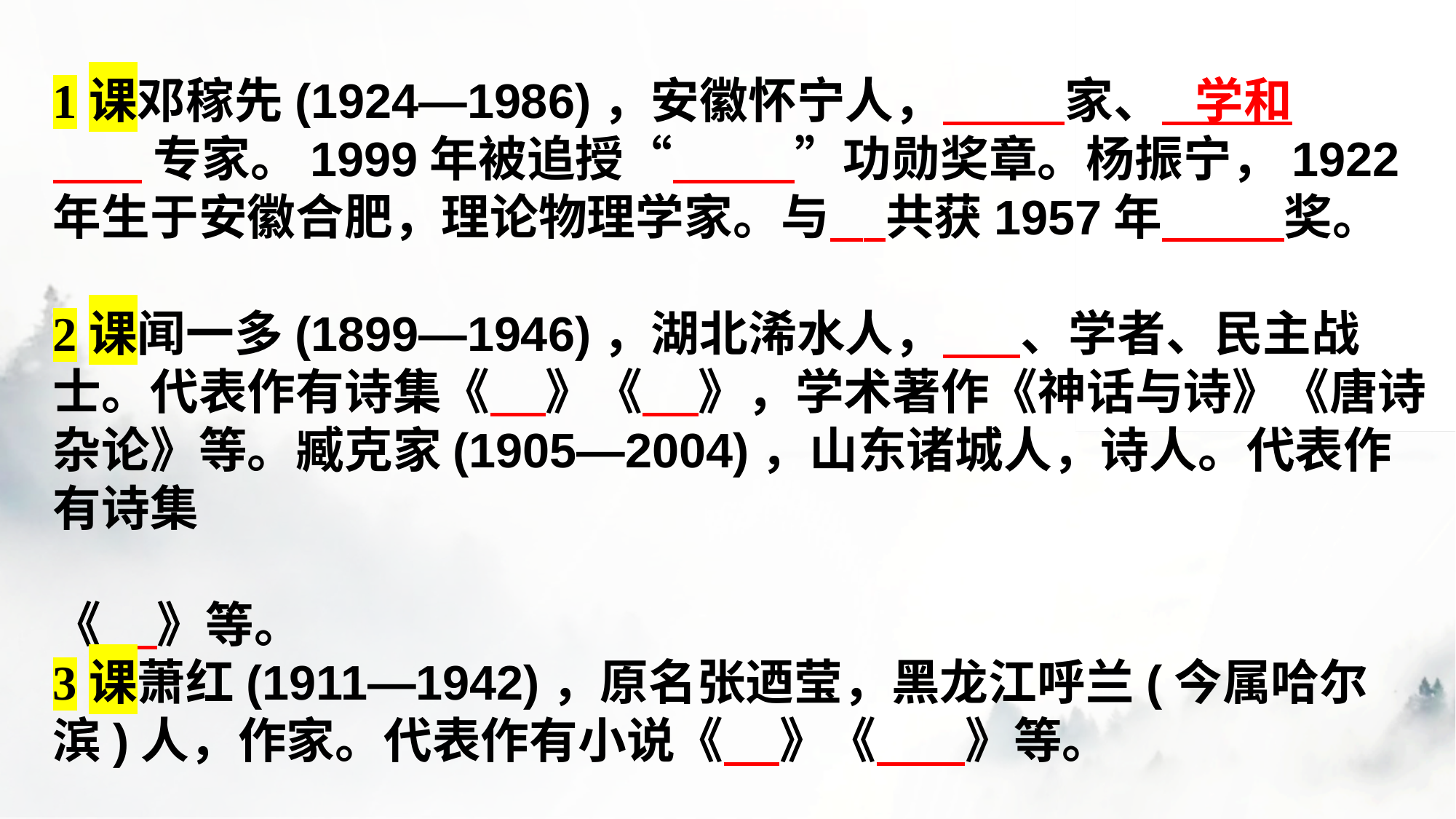

1课邓稼先(1924—1986)，安徽怀宁人，           家、   学和
        专家。1999年被追授“           ”功勋奖章。杨振宁，1922年生于安徽合肥，理论物理学家。与     共获1957年           奖。

2课闻一多(1899—1946)，湖北浠水人，       、学者、民主战士。代表作有诗集《     》《     》，学术著作《神话与诗》《唐诗杂论》等。臧克家(1905—2004)，山东诸城人，诗人。代表作有诗集

《     》等。
3课萧红(1911—1942)，原名张迺莹，黑龙江呼兰(今属哈尔滨)人，作家。代表作有小说《     》《        》等。